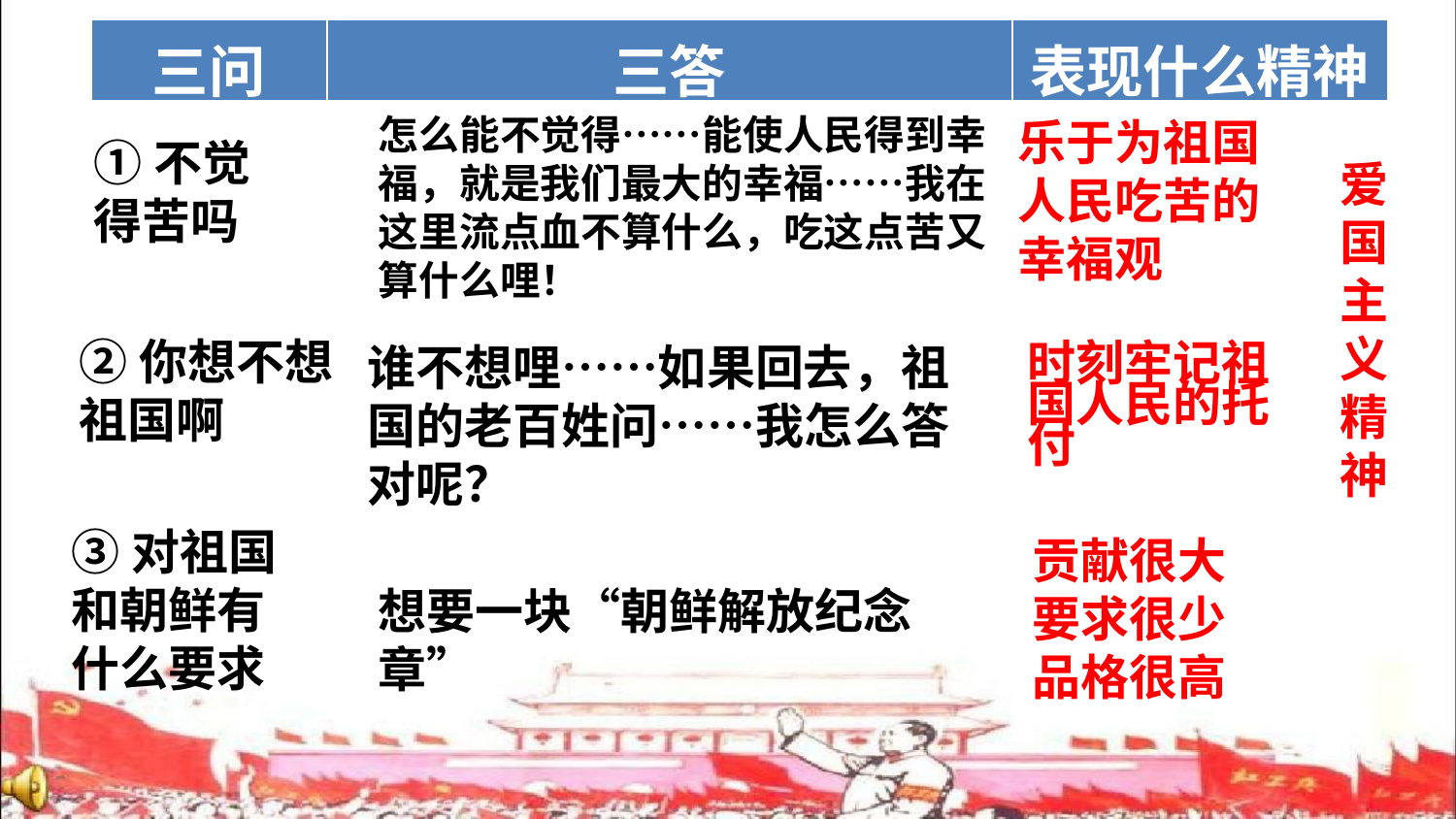

| 三问 | 三答 | 表现什么精神 |
| --- | --- | --- |
怎么能不觉得……能使人民得到幸福，就是我们最大的幸福……我在这里流点血不算什么，吃这点苦又算什么哩！
乐于为祖国人民吃苦的幸福观
①不觉得苦吗
爱
国
主
义
精神

②你想不想祖国啊
谁不想哩……如果回去，祖国的老百姓问……我怎么答对呢？
时刻牢记祖国人民的托付
③对祖国和朝鲜有什么要求
贡献很大
要求很少
品格很高
想要一块“朝鲜解放纪念章”